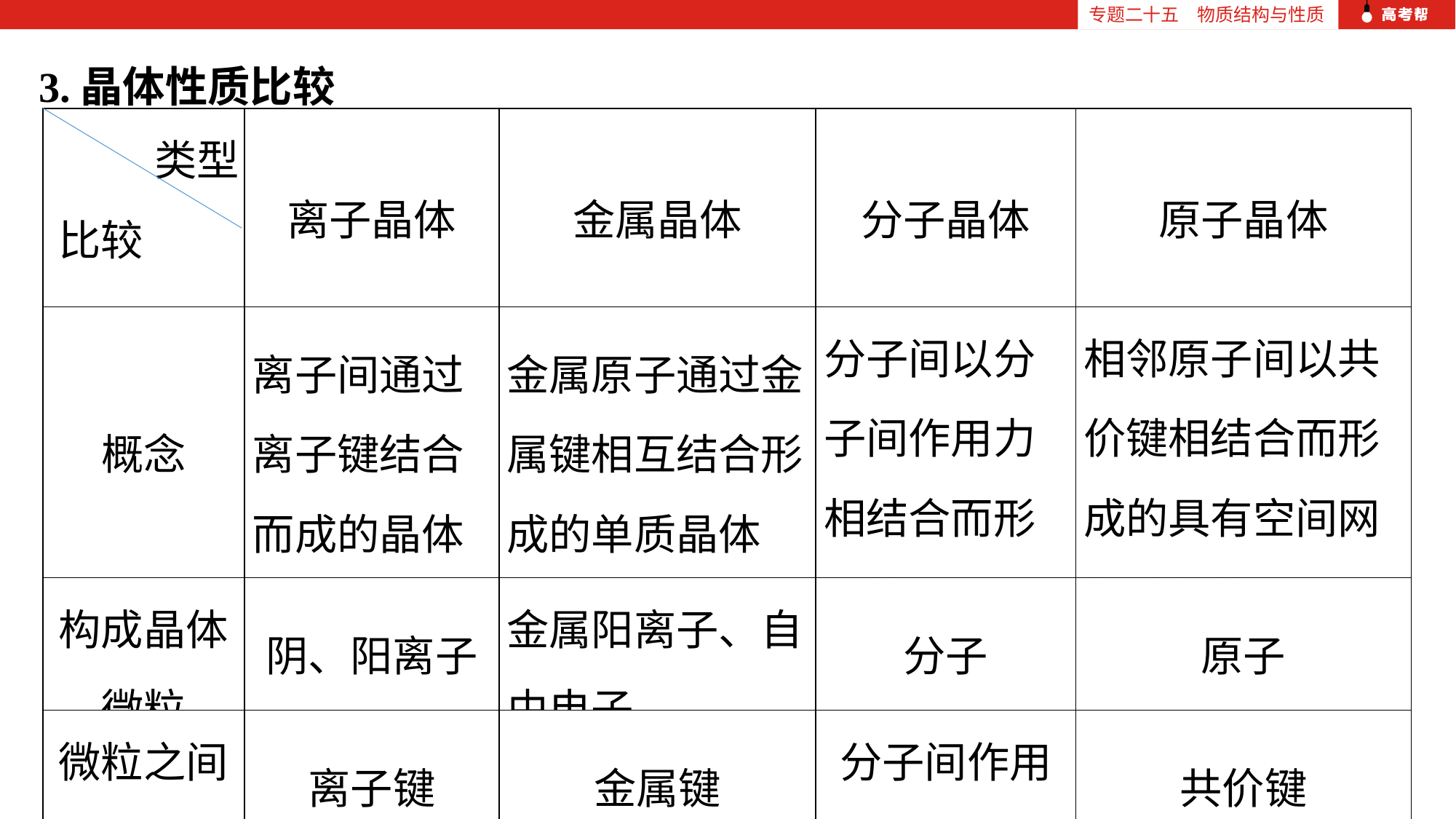

专题二十五　物质结构与性质
3.晶体性质比较
| 类型 比较 | 离子晶体 | 金属晶体 | 分子晶体 | 原子晶体 |
| --- | --- | --- | --- | --- |
| 概念 | 离子间通过离子键结合而成的晶体 | 金属原子通过金属键相互结合形成的单质晶体 | 分子间以分子间作用力相结合而形成的晶体 | 相邻原子间以共价键相结合而形成的具有空间网状结构的晶体 |
| 构成晶体微粒 | 阴、阳离子 | 金属阳离子、自由电子 | 分子 | 原子 |
| 微粒之间的作用力 | 离子键 | 金属键 | 分子间作用力 | 共价键 |